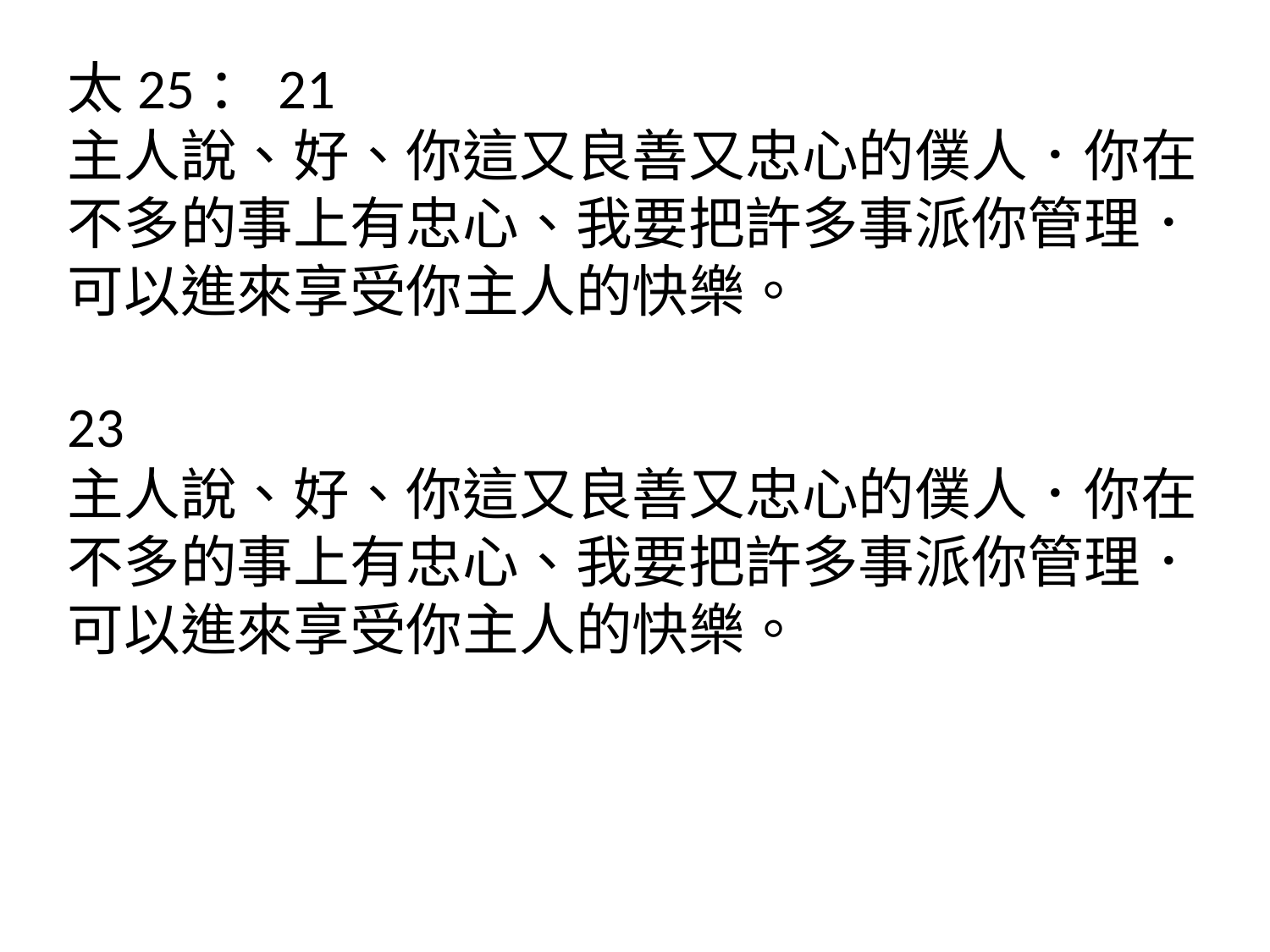

太25：21
主人說、好、你這又良善又忠心的僕人．你在不多的事上有忠心、我要把許多事派你管理．可以進來享受你主人的快樂。
23
主人說、好、你這又良善又忠心的僕人．你在不多的事上有忠心、我要把許多事派你管理．可以進來享受你主人的快樂。